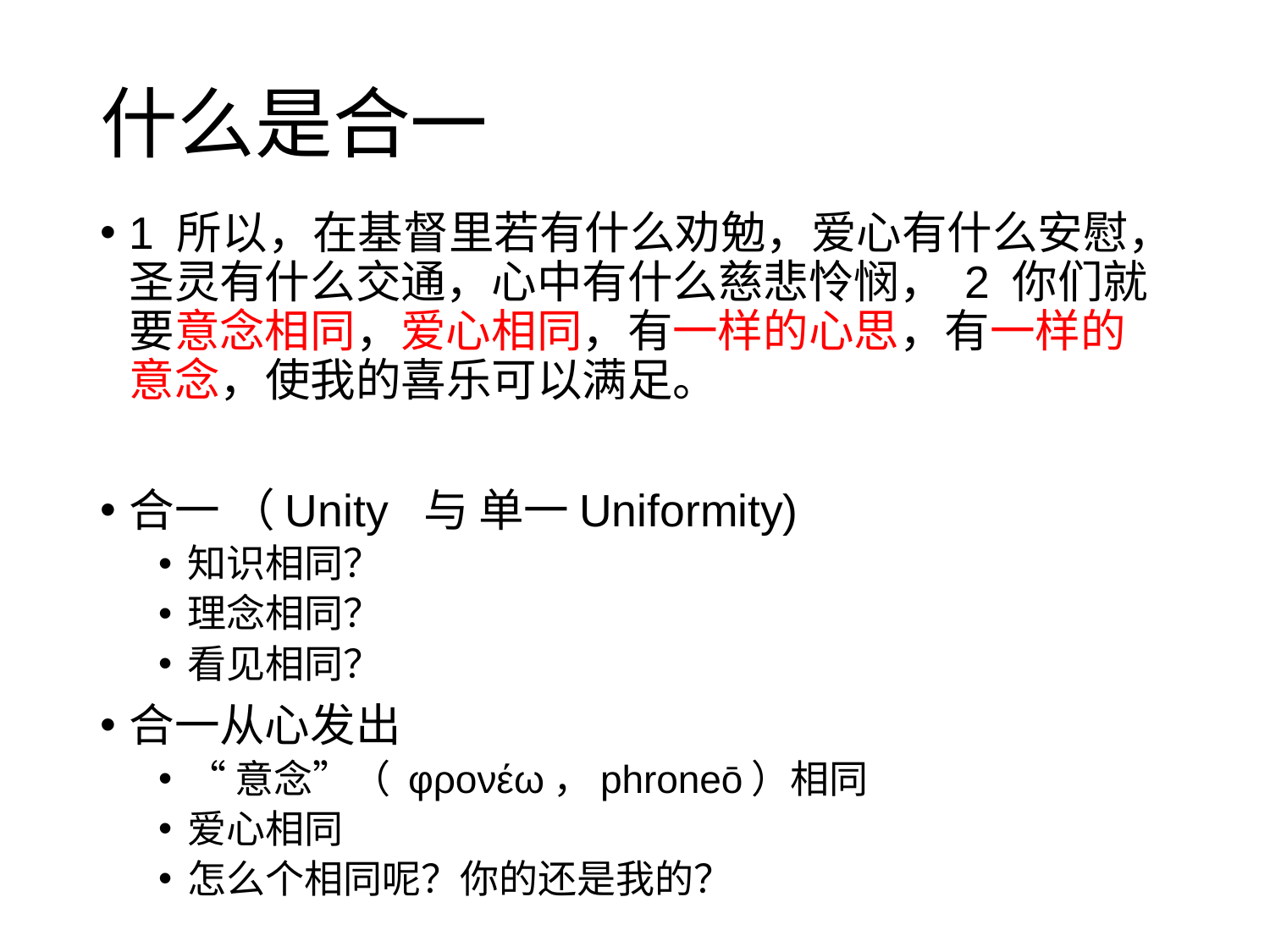

# 什么是合一
1 所以，在基督里若有什么劝勉，爱心有什么安慰，圣灵有什么交通，心中有什么慈悲怜悯， 2 你们就要意念相同，爱心相同，有一样的心思，有一样的意念，使我的喜乐可以满足。

合一 （Unity  与 单一Uniformity)
知识相同？
理念相同？
看见相同？
合一从心发出
“意念”（ φρονέω，phroneō）相同
爱心相同
怎么个相同呢？你的还是我的？